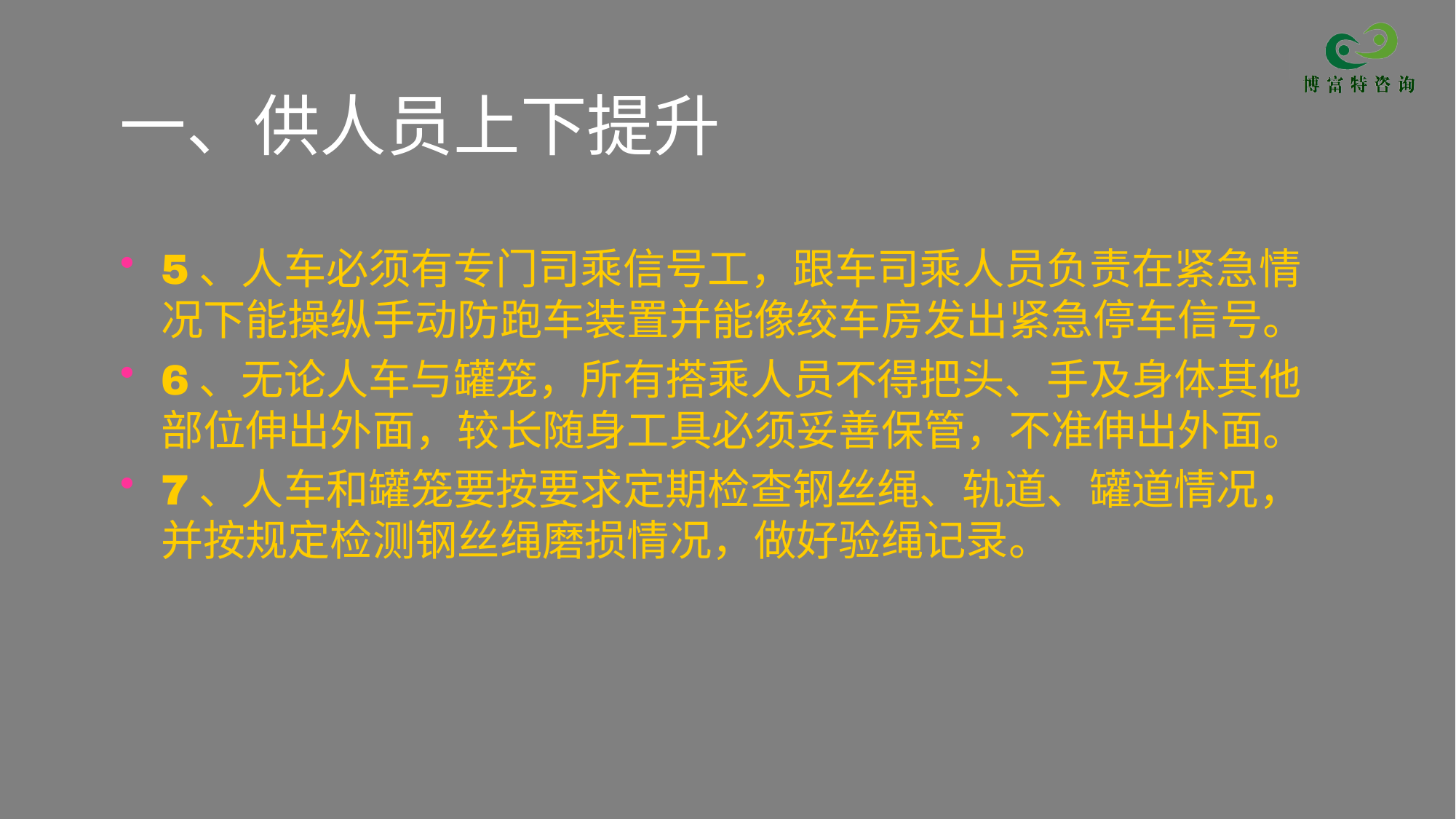

# 一、供人员上下提升
5、人车必须有专门司乘信号工，跟车司乘人员负责在紧急情况下能操纵手动防跑车装置并能像绞车房发出紧急停车信号。
6、无论人车与罐笼，所有搭乘人员不得把头、手及身体其他部位伸出外面，较长随身工具必须妥善保管，不准伸出外面。
7、人车和罐笼要按要求定期检查钢丝绳、轨道、罐道情况，并按规定检测钢丝绳磨损情况，做好验绳记录。